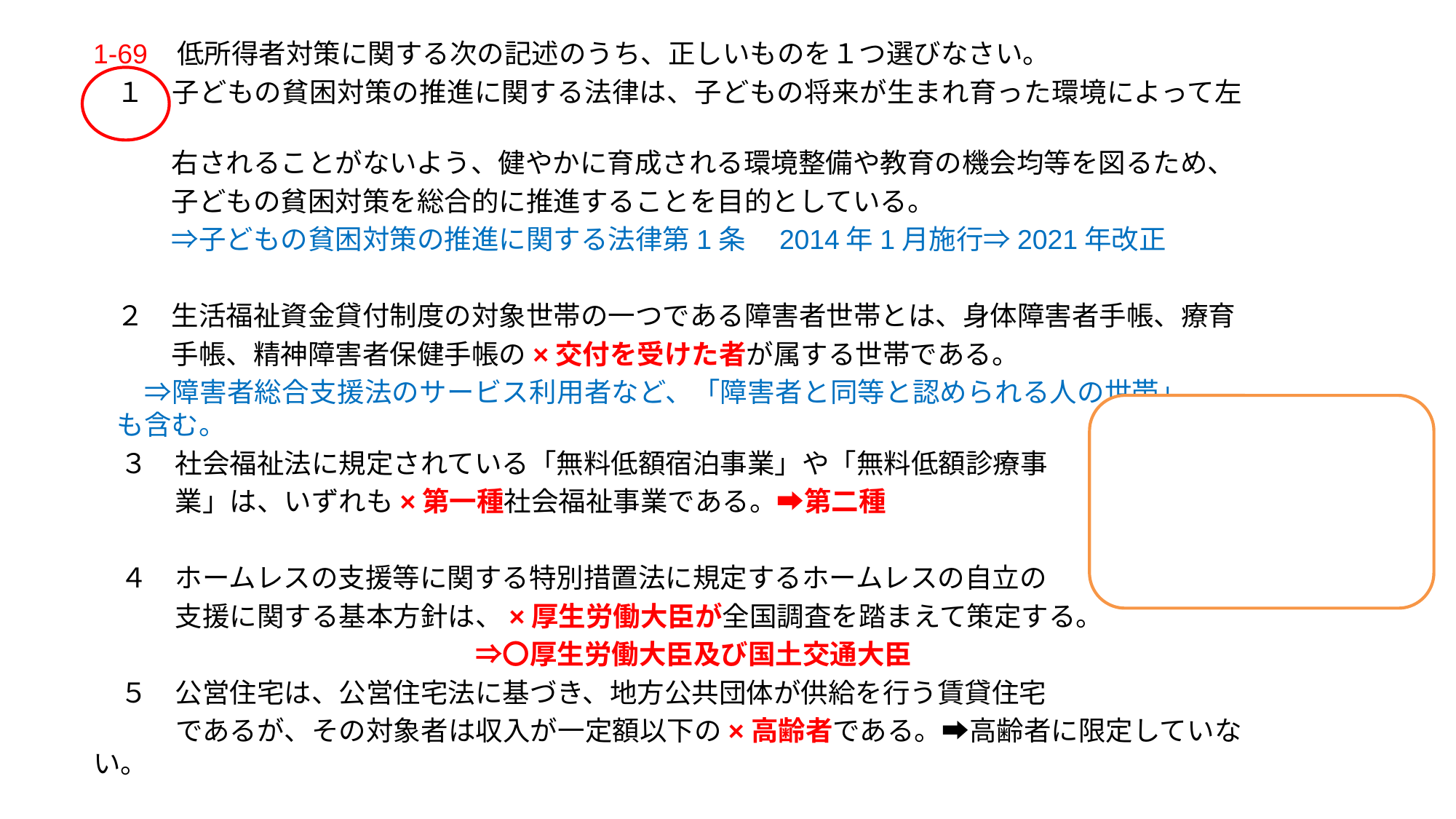

1-69   低所得者対策に関する次の記述のうち、正しいものを１つ選びなさい。
１　子どもの貧困対策の推進に関する法律は、子どもの将来が生まれ育った環境によって左
　　右されることがないよう、健やかに育成される環境整備や教育の機会均等を図るため、
　　子どもの貧困対策を総合的に推進することを目的としている。
　　⇒子どもの貧困対策の推進に関する法律第1条　2014年1月施行⇒2021年改正

２　生活福祉資金貸付制度の対象世帯の一つである障害者世帯とは、身体障害者手帳、療育
　　手帳、精神障害者保健手帳の×交付を受けた者が属する世帯である。
　⇒障害者総合支援法のサービス利用者など、「障害者と同等と認められる人の世帯」　　も含む。
　３　社会福祉法に規定されている「無料低額宿泊事業」や「無料低額診療事
　　　業」は、いずれも×第一種社会福祉事業である。➡第二種

　４　ホームレスの支援等に関する特別措置法に規定するホームレスの自立の
　　　支援に関する基本方針は、×厚生労働大臣が全国調査を踏まえて策定する。
　　　　　　　　　　　　　　⇒〇厚生労働大臣及び国土交通大臣
　５　公営住宅は、公営住宅法に基づき、地方公共団体が供給を行う賃貸住宅
　　　であるが、その対象者は収入が一定額以下の×高齢者である。➡高齢者に限定していない。